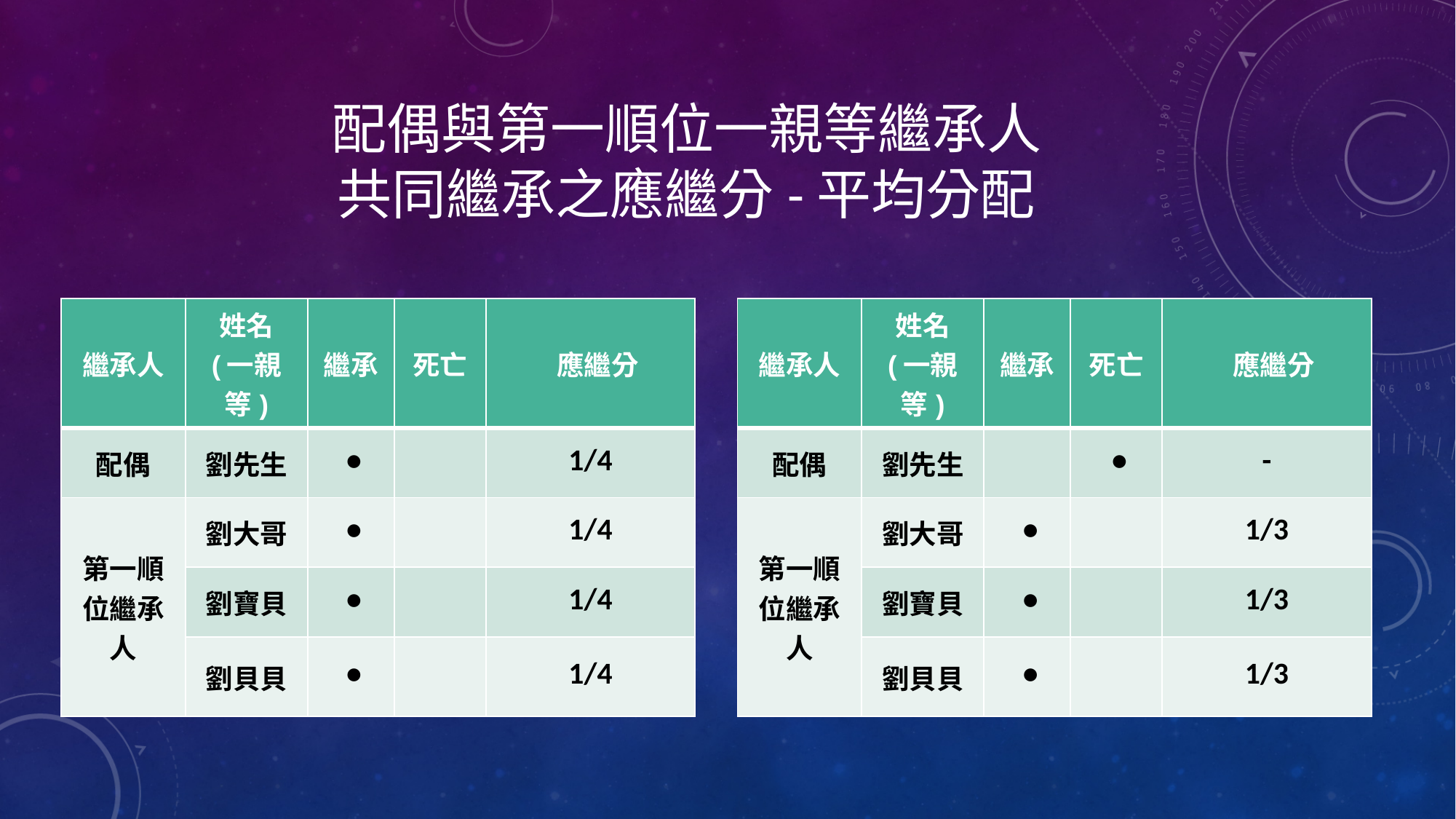

# 配偶與第一順位一親等繼承人 共同繼承之應繼分-平均分配
| 繼承人 | 姓名 (一親等) | 繼承 | 死亡 | 應繼分 |
| --- | --- | --- | --- | --- |
| 配偶 | 劉先生 | ● |  | 1/4 |
| 第一順位繼承人 | 劉大哥 | ● |  | 1/4 |
|  | 劉寶貝 | ● |  | 1/4 |
|  | 劉貝貝 | ● |  | 1/4 |
| 繼承人 | 姓名 (一親等) | 繼承 | 死亡 | 應繼分 |
| --- | --- | --- | --- | --- |
| 配偶 | 劉先生 |  | ● | - |
| 第一順位繼承人 | 劉大哥 | ● |  | 1/3 |
|  | 劉寶貝 | ● |  | 1/3 |
|  | 劉貝貝 | ● |  | 1/3 |